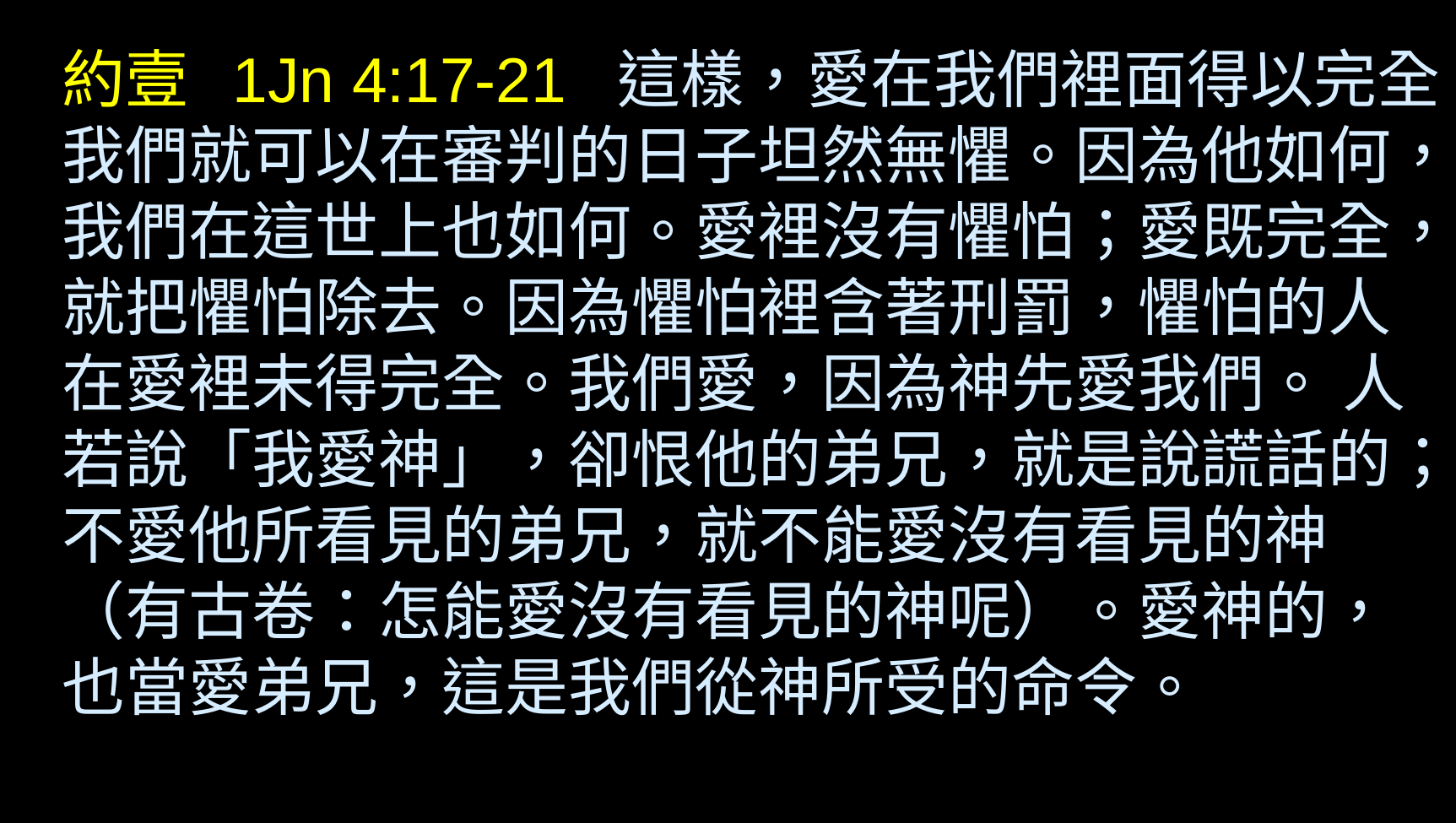

約壹  1Jn 4:17-21  這樣，愛在我們裡面得以完全，我們就可以在審判的日子坦然無懼。因為他如何，我們在這世上也如何。愛裡沒有懼怕；愛既完全，就把懼怕除去。因為懼怕裡含著刑罰，懼怕的人在愛裡未得完全。我們愛，因為神先愛我們。 人若說「我愛神」，卻恨他的弟兄，就是說謊話的；不愛他所看見的弟兄，就不能愛沒有看見的神（有古卷：怎能愛沒有看見的神呢）。愛神的，也當愛弟兄，這是我們從神所受的命令。